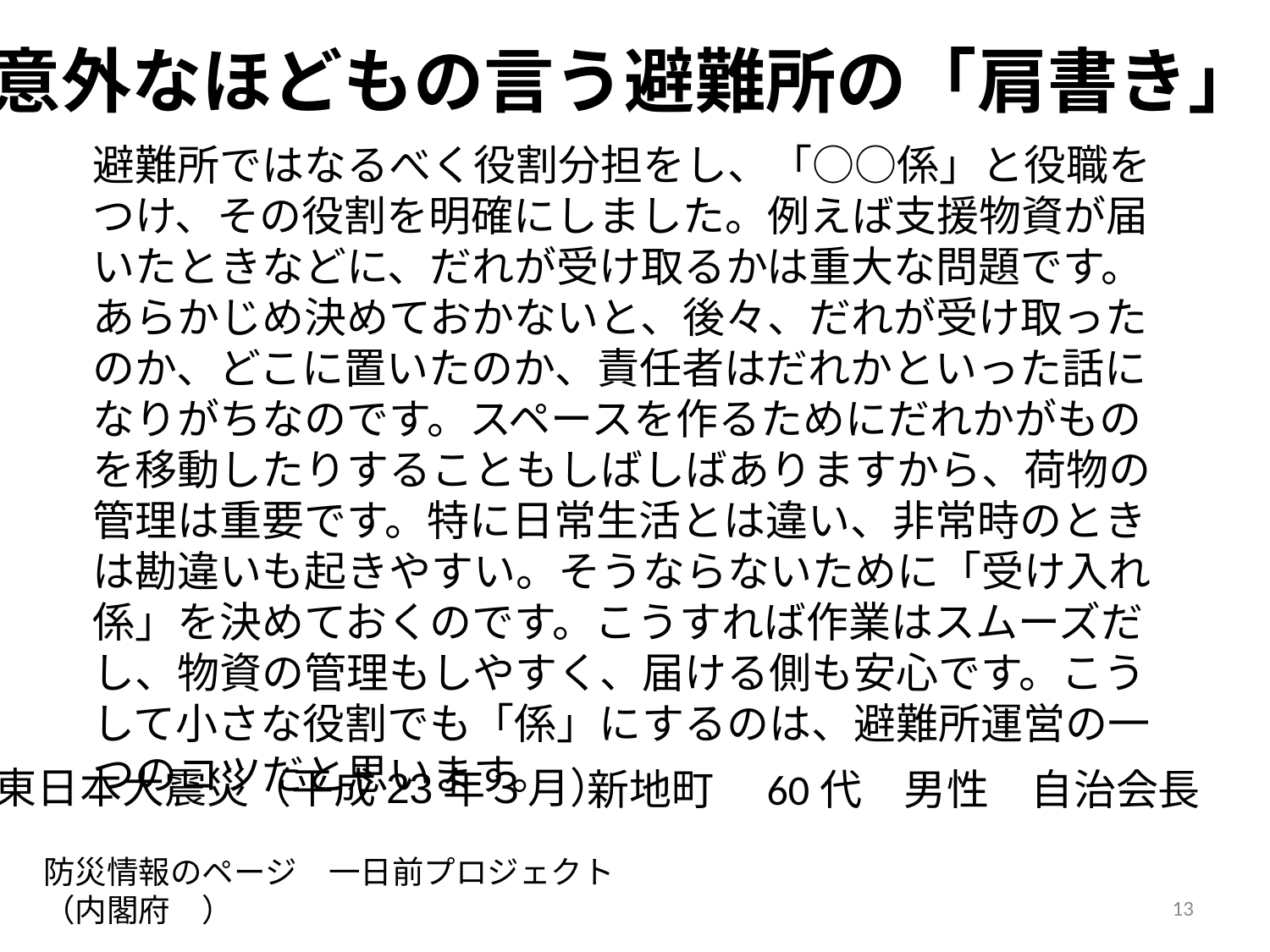

意外なほどもの言う避難所の「肩書き」
避難所ではなるべく役割分担をし、「○○係」と役職をつけ、その役割を明確にしました。例えば支援物資が届いたときなどに、だれが受け取るかは重大な問題です。あらかじめ決めておかないと、後々、だれが受け取ったのか、どこに置いたのか、責任者はだれかといった話になりがちなのです。スペースを作るためにだれかがものを移動したりすることもしばしばありますから、荷物の管理は重要です。特に日常生活とは違い、非常時のときは勘違いも起きやすい。そうならないために「受け入れ係」を決めておくのです。こうすれば作業はスムーズだし、物資の管理もしやすく、届ける側も安心です。こうして小さな役割でも「係」にするのは、避難所運営の一つのコツだと思います。
東日本大震災（平成23年３月）
新地町　60代　男性　自治会長
防災情報のページ　一日前プロジェクト
（内閣府　）
13